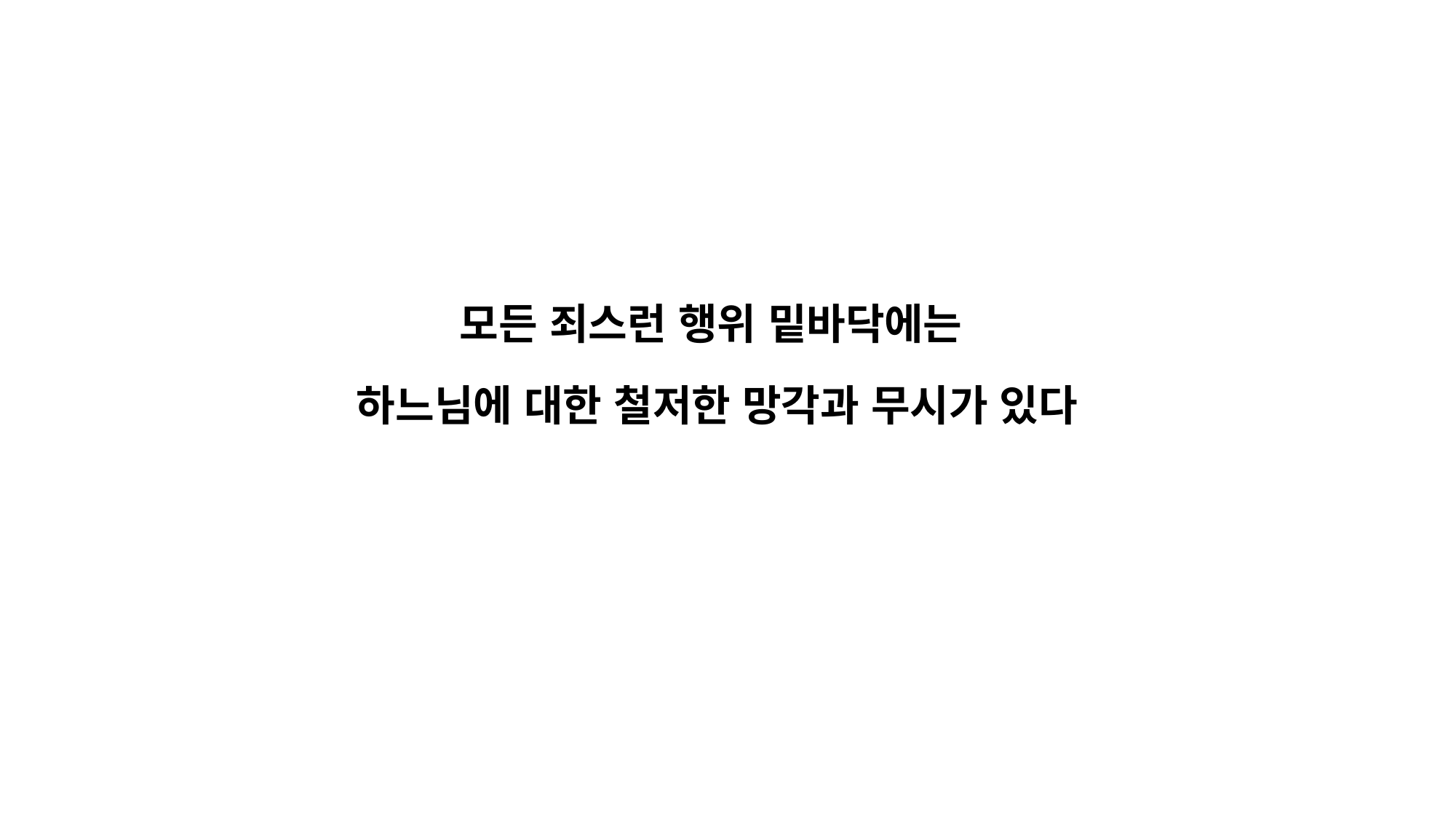

모든 죄스런 행위 밑바닥에는
하느님에 대한 철저한 망각과 무시가 있다